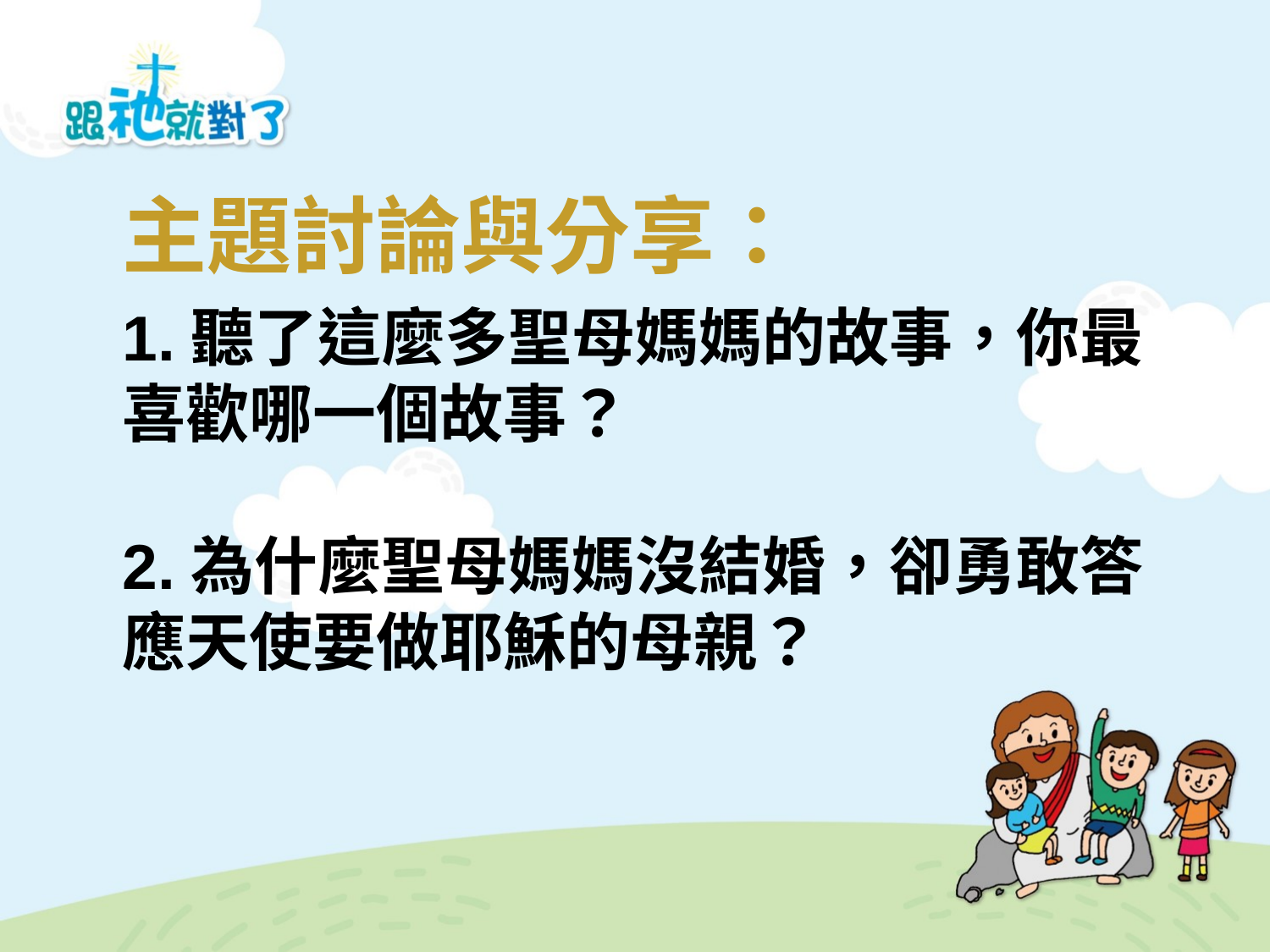

主題討論與分享：
1.聽了這麼多聖母媽媽的故事，你最喜歡哪一個故事？

2.為什麼聖母媽媽沒結婚，卻勇敢答應天使要做耶穌的母親？